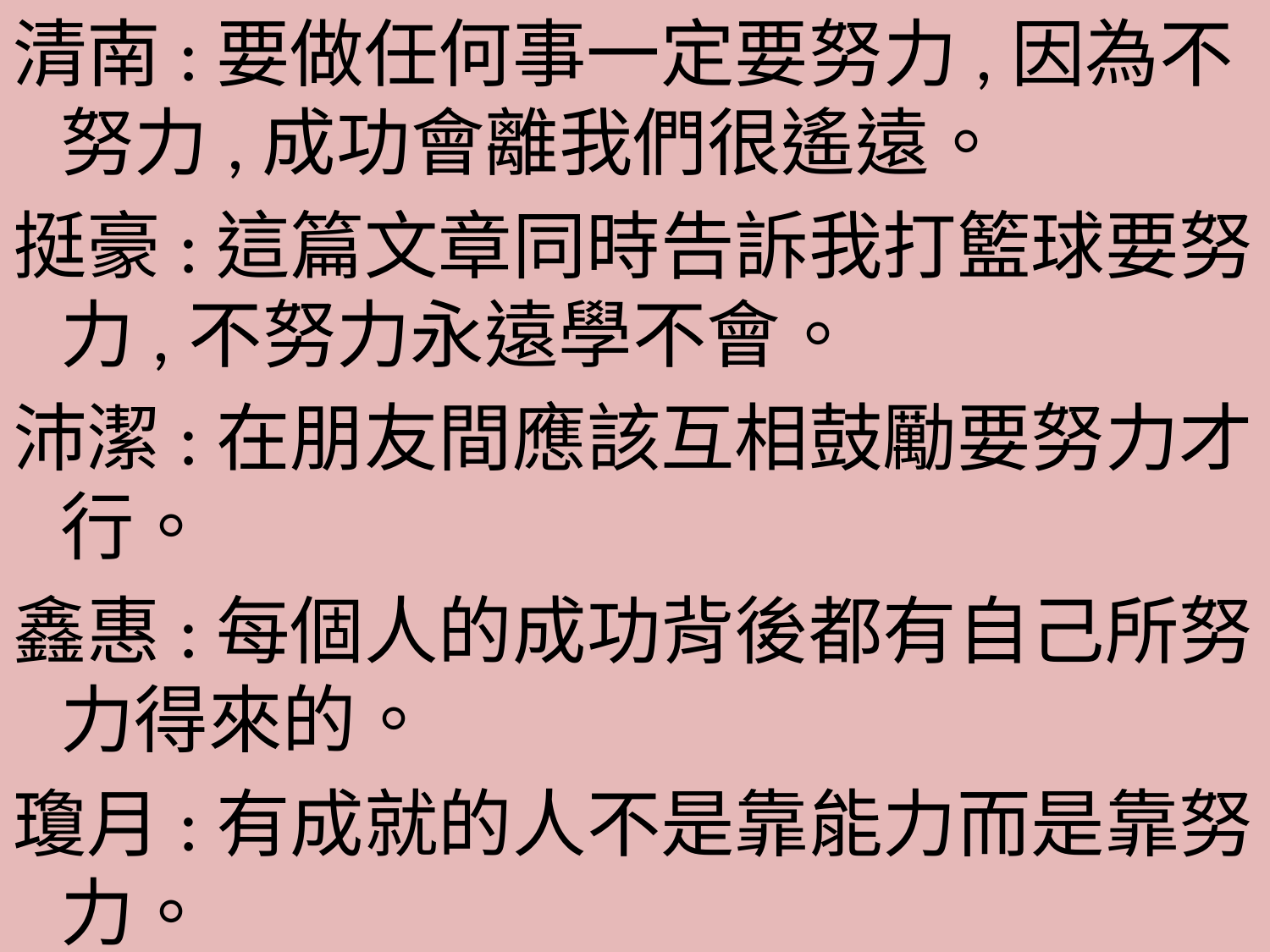

清南:要做任何事一定要努力,因為不努力,成功會離我們很遙遠。
挺豪:這篇文章同時告訴我打籃球要努力,不努力永遠學不會。
沛潔:在朋友間應該互相鼓勵要努力才行。
鑫惠:每個人的成功背後都有自己所努力得來的。
瓊月:有成就的人不是靠能力而是靠努力。